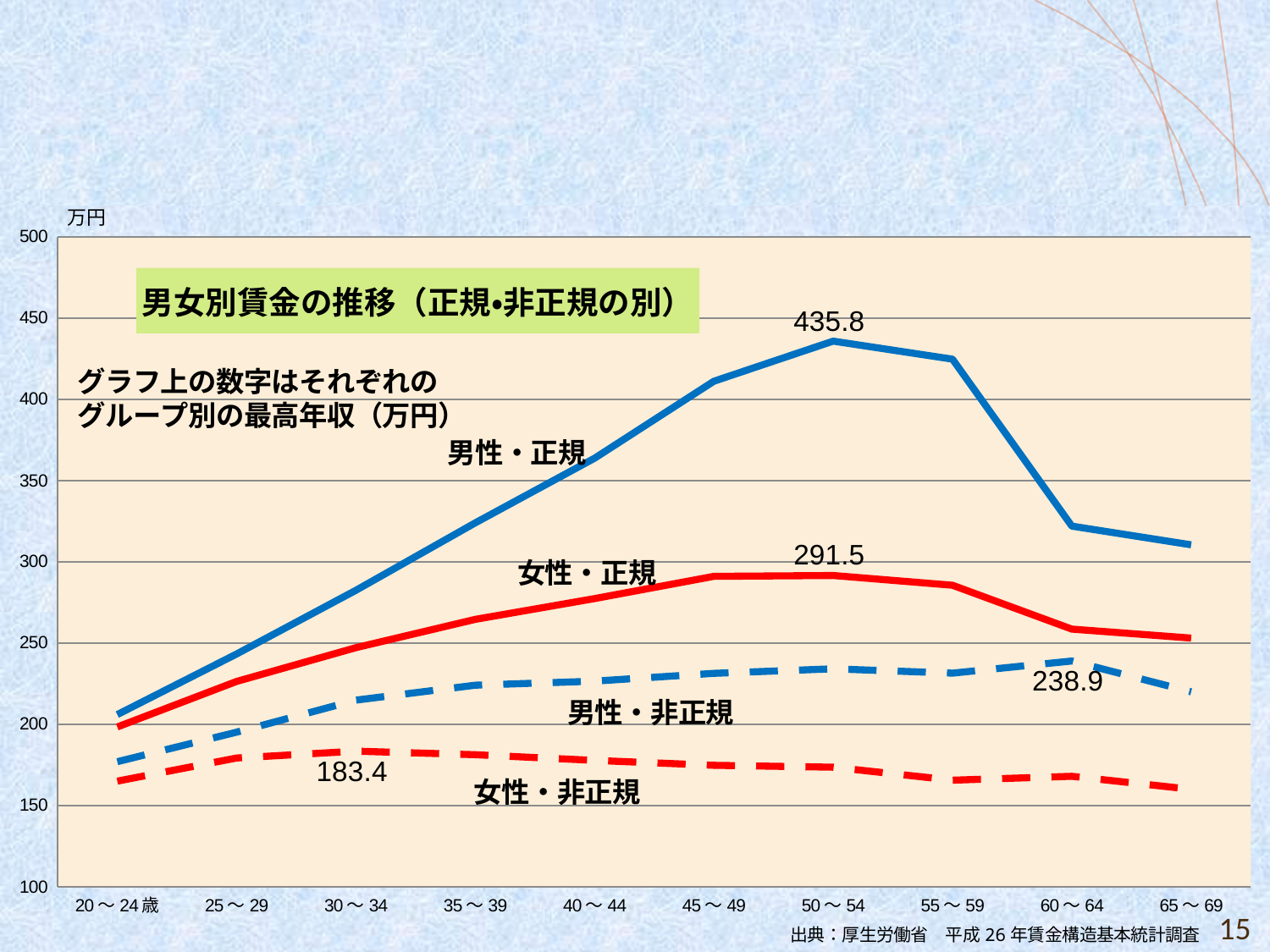

### Chart

| Category |
|---|

### Chart: 男女別賃金の推移（正規・非正規の別）

| Category | 男性・正規 | 女性・正規 | 男性・非正規 | 女性・非正規 |
|---|---|---|---|---|
| 20～24歳 | 205.9 | 198.3 | 176.9 | 164.9 |
| 25～29 | 243.2 | 226.3 | 195.1 | 179.2 |
| 30～34 | 282.4 | 247.1 | 214.8 | 183.4 |
| 35～39 | 323.9 | 264.5 | 224.0 | 181.2 |
| 40～44 | 363.7 | 277.3 | 226.5 | 177.7 |
| 45～49 | 411.1 | 291.0 | 231.3 | 174.7 |
| 50～54 | 435.8 | 291.5 | 234.1 | 173.5 |
| 55～59 | 424.7 | 285.5 | 231.4 | 165.5 |
| 60～64 | 321.9 | 258.5 | 238.9 | 167.9 |
| 65～69 | 310.4 | 253.0 | 219.9 | 159.9 |
15